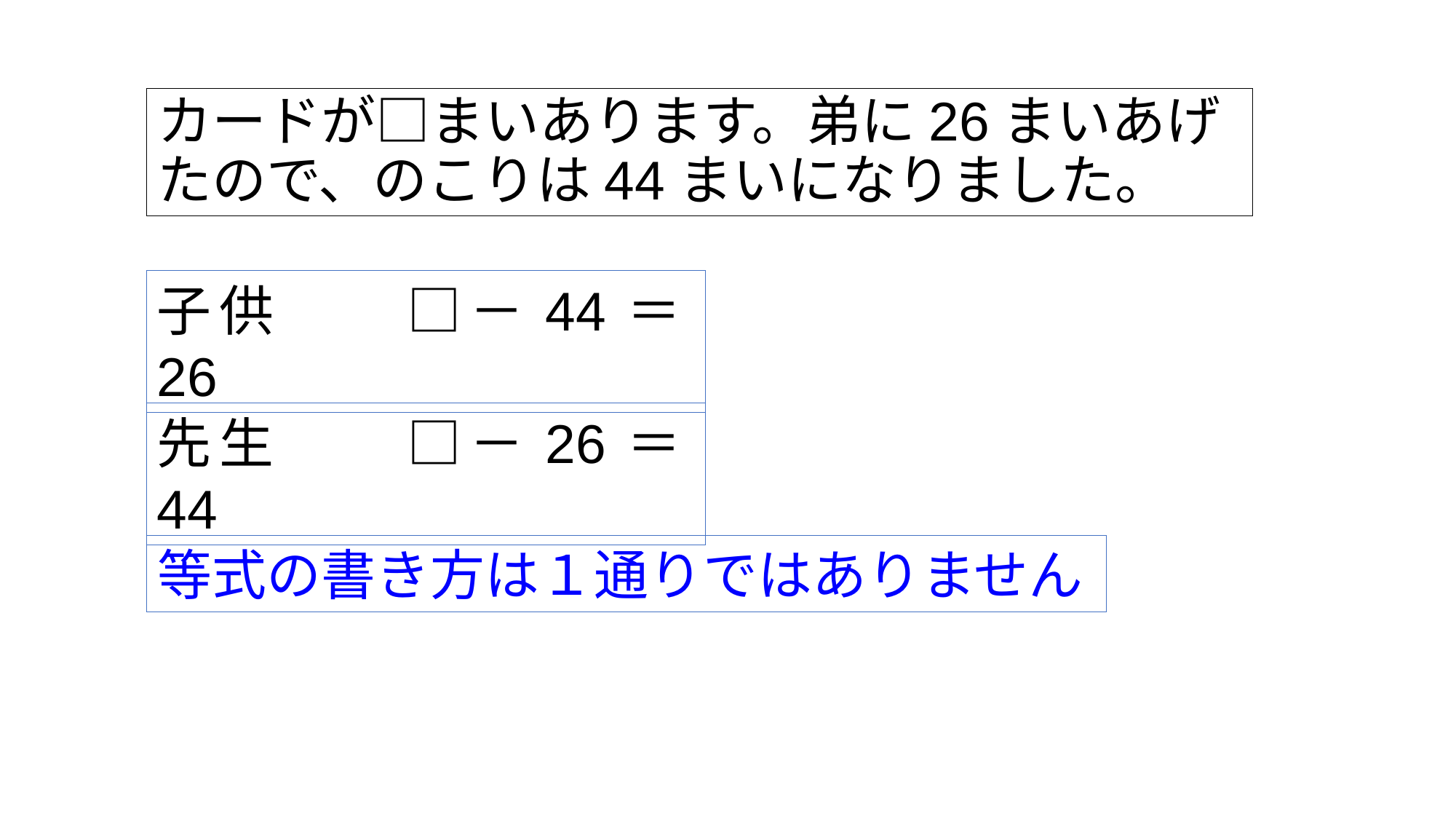

カードが□まいあります。弟に26まいあげたので、のこりは44まいになりました。
子供　　□－44＝26
先生　　□－26＝44
等式の書き方は１通りではありません